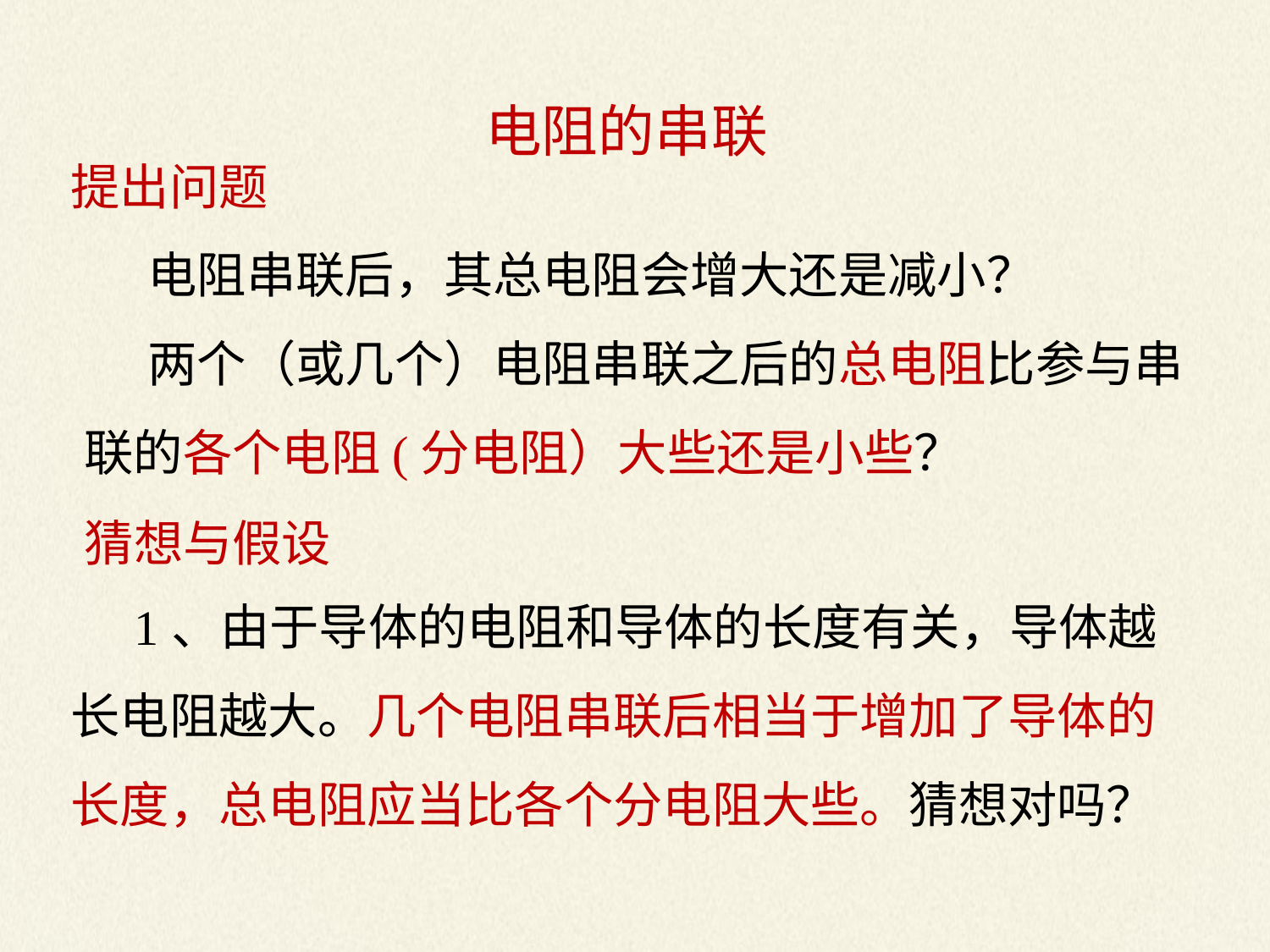

电阻的串联
提出问题
电阻串联后，其总电阻会增大还是减小？
两个（或几个）电阻串联之后的总电阻比参与串联的各个电阻(分电阻）大些还是小些？
猜想与假设
1、由于导体的电阻和导体的长度有关，导体越长电阻越大。几个电阻串联后相当于增加了导体的长度，总电阻应当比各个分电阻大些。猜想对吗？